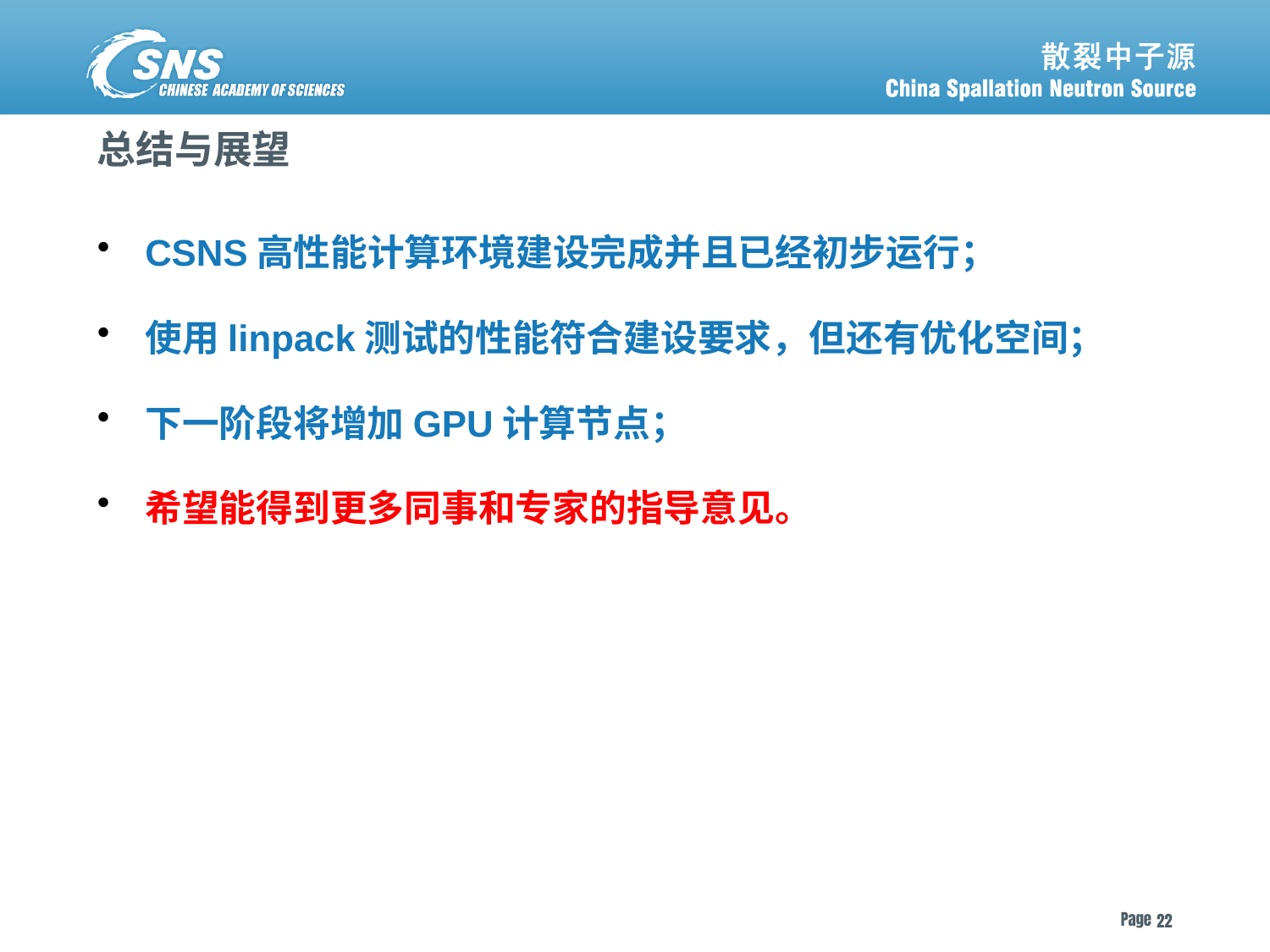

# 总结与展望
CSNS高性能计算环境建设完成并且已经初步运行；
使用linpack测试的性能符合建设要求，但还有优化空间；
下一阶段将增加GPU计算节点；
希望能得到更多同事和专家的指导意见。
22